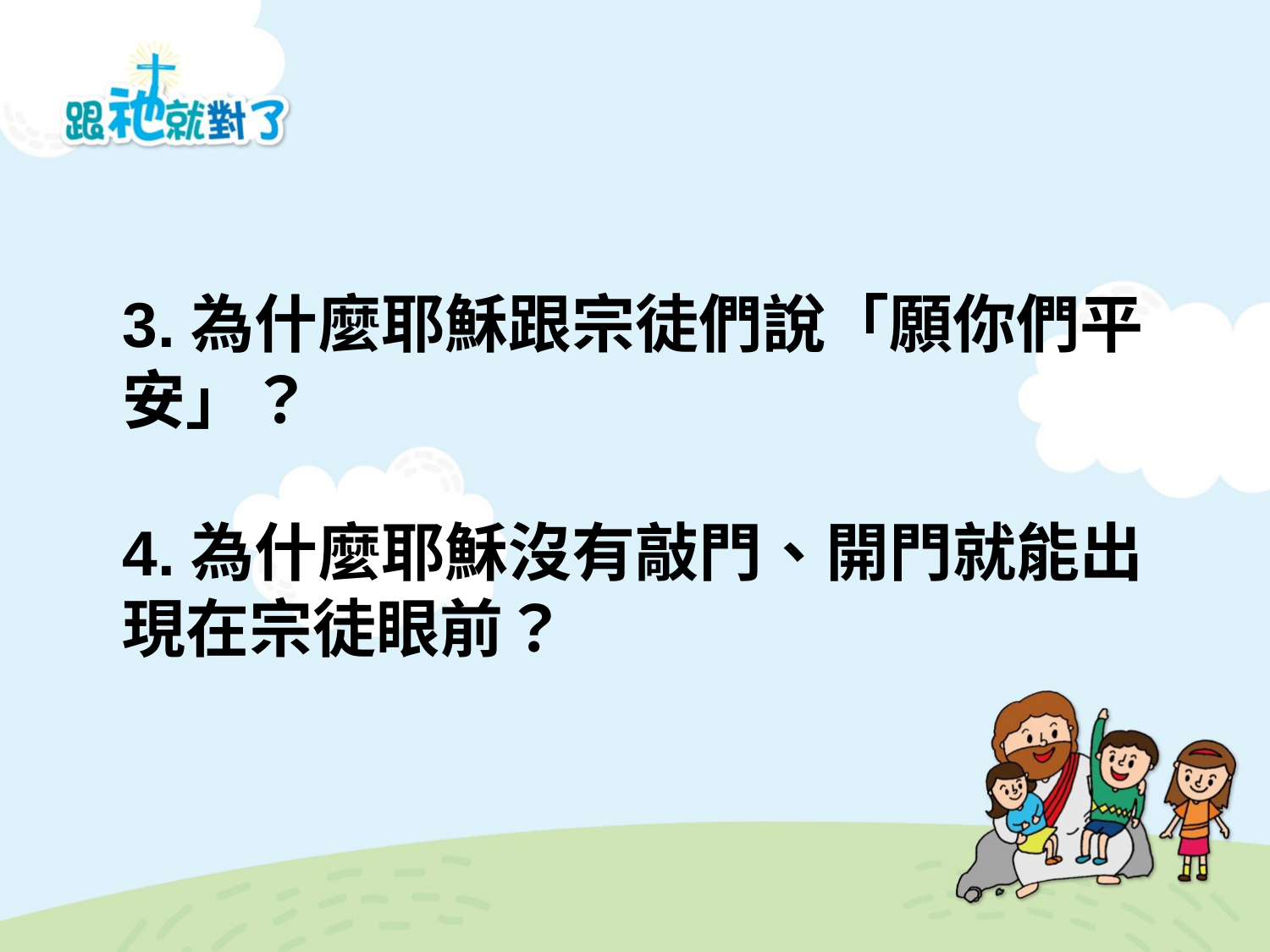

3.為什麼耶穌跟宗徒們說「願你們平安」？

4.為什麼耶穌沒有敲門、開門就能出現在宗徒眼前？